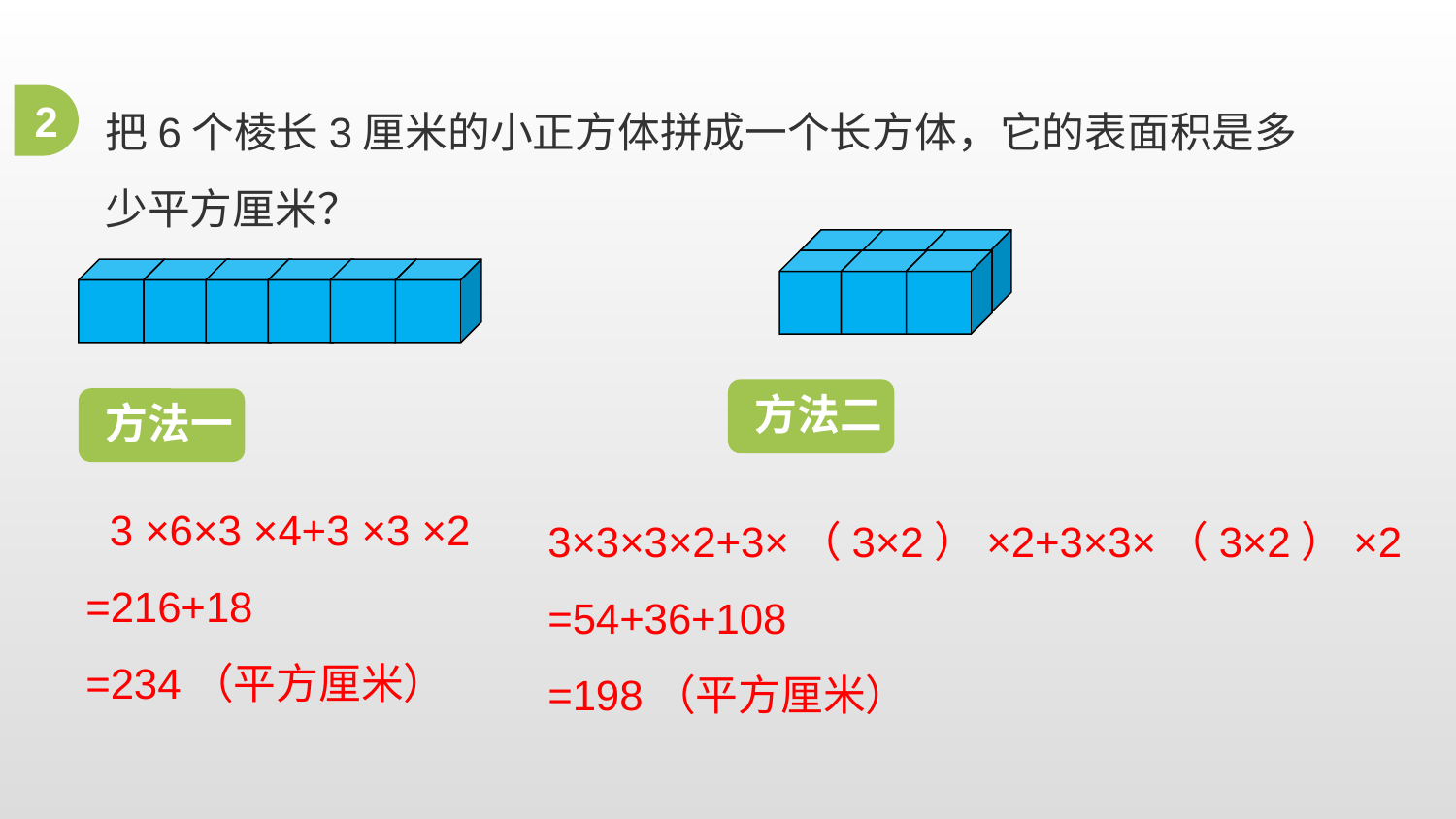

把6个棱长3厘米的小正方体拼成一个长方体，它的表面积是多少平方厘米？
2

方法二

方法一
  3 ×6×3 ×4+3 ×3 ×2
=216+18
=234（平方厘米）
3×3×3×2+3×（3×2）×2+3×3×（3×2）×2
=54+36+108
=198（平方厘米）